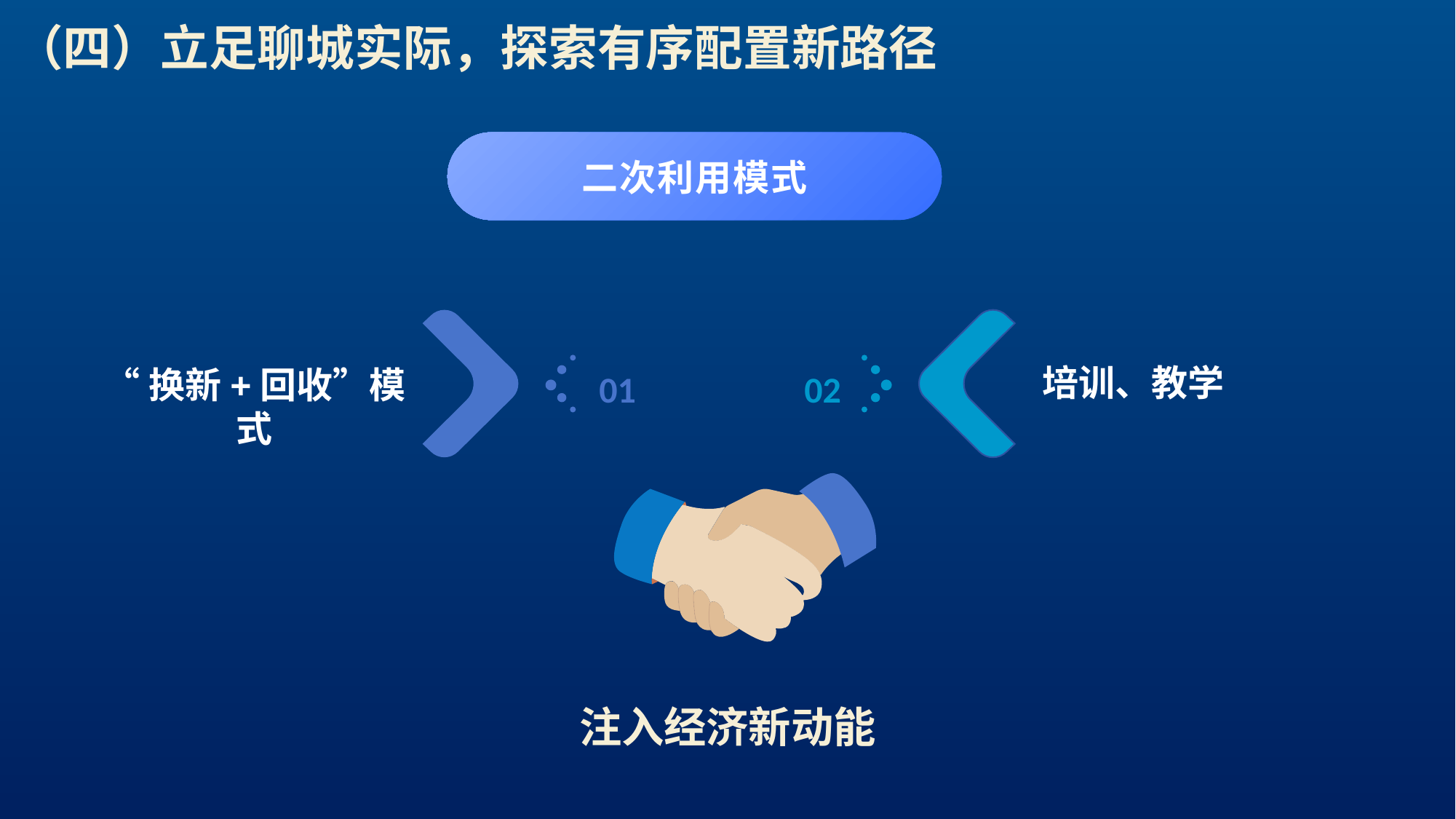

（四）立足聊城实际，探索有序配置新路径

二次利用模式

02

培训、教学
“换新+回收”模式
01

注入经济新动能